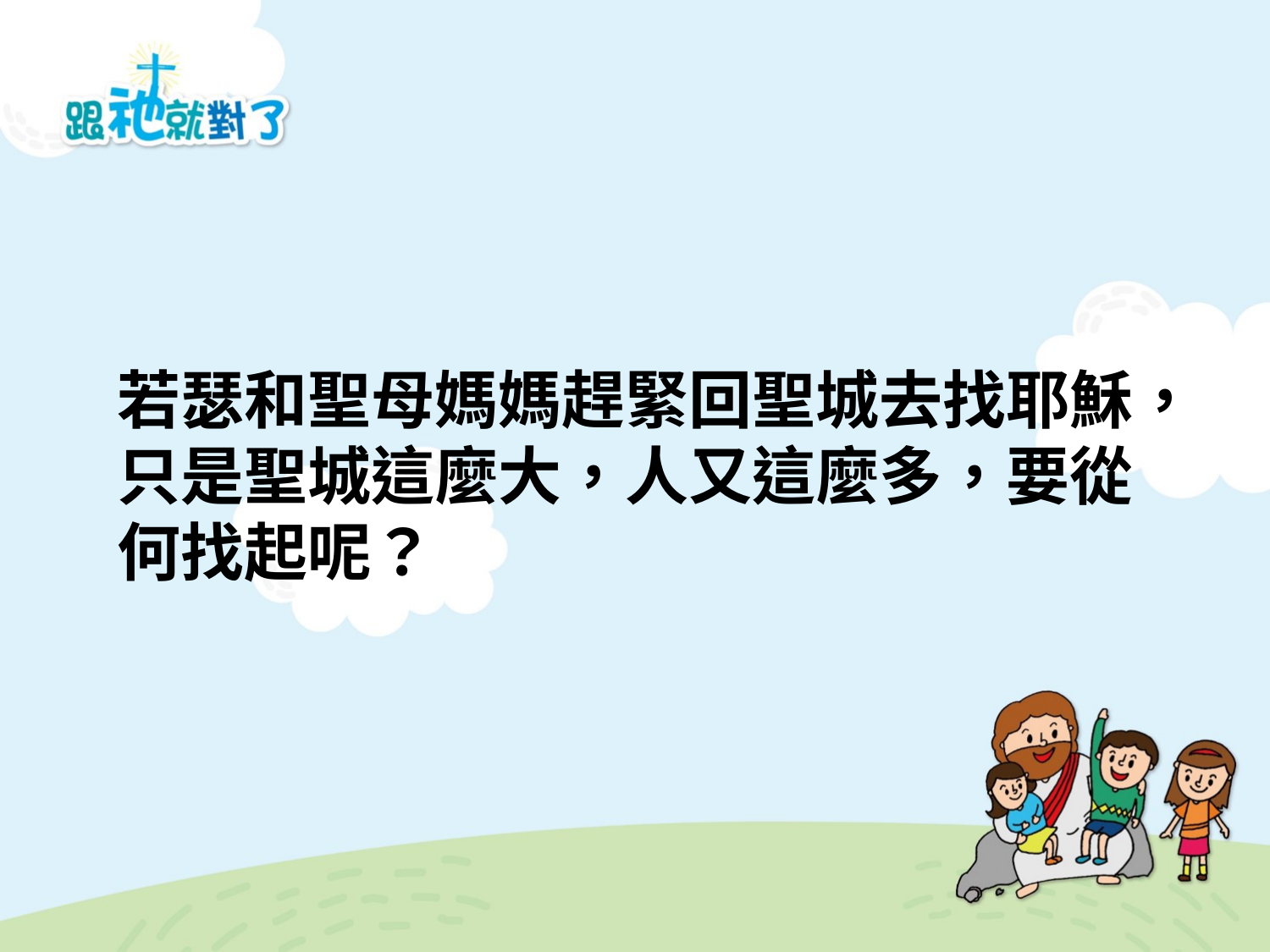

若瑟和聖母媽媽趕緊回聖城去找耶穌，只是聖城這麼大，人又這麼多，要從何找起呢？